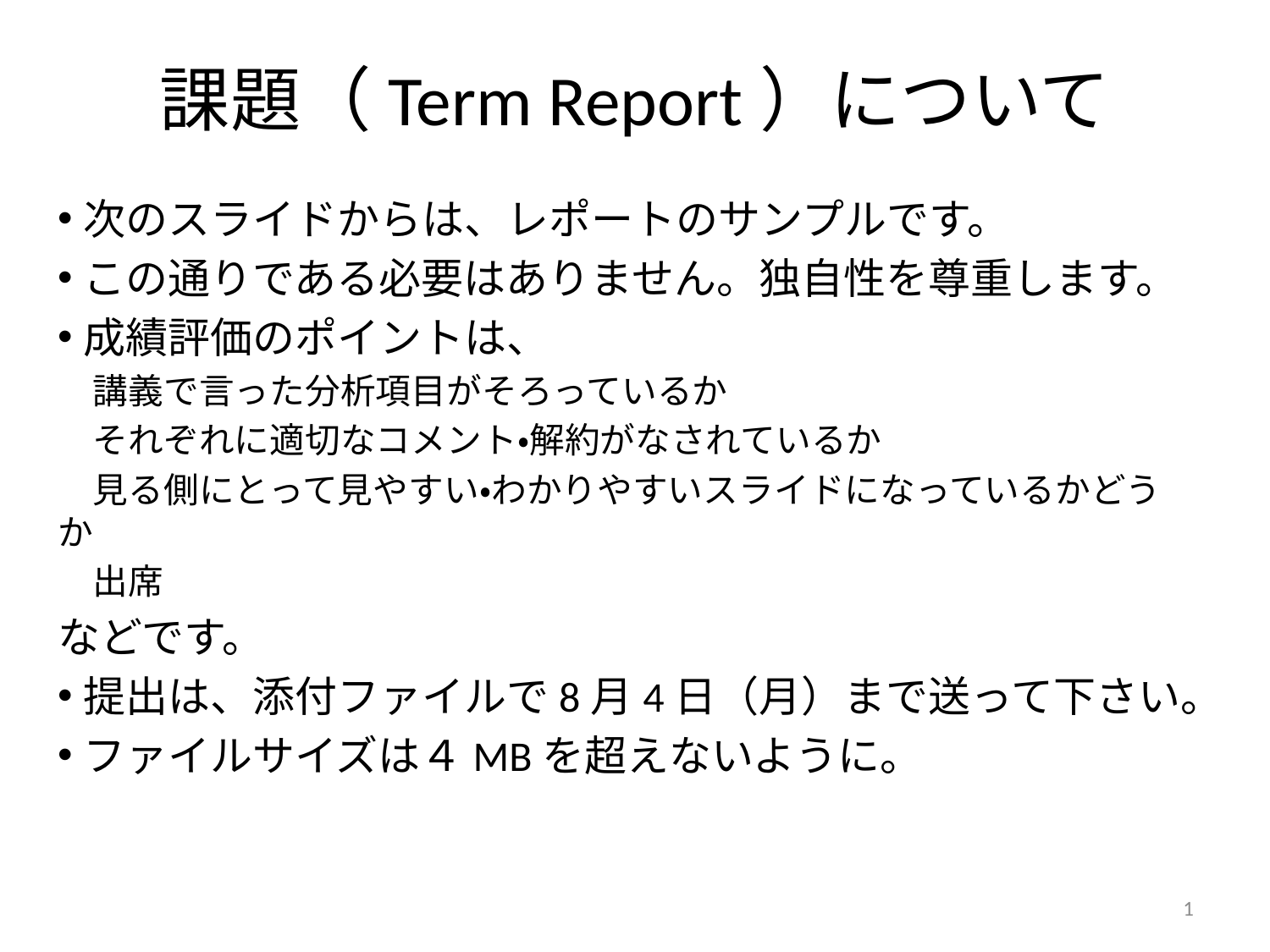

# 課題（Term Report）について
次のスライドからは、レポートのサンプルです。
この通りである必要はありません。独自性を尊重します。
成績評価のポイントは、
　講義で言った分析項目がそろっているか
　それぞれに適切なコメント・解約がなされているか
　見る側にとって見やすい・わかりやすいスライドになっているかどうか
　出席
などです。
提出は、添付ファイルで8月4日（月）まで送って下さい。
ファイルサイズは４MBを超えないように。
1